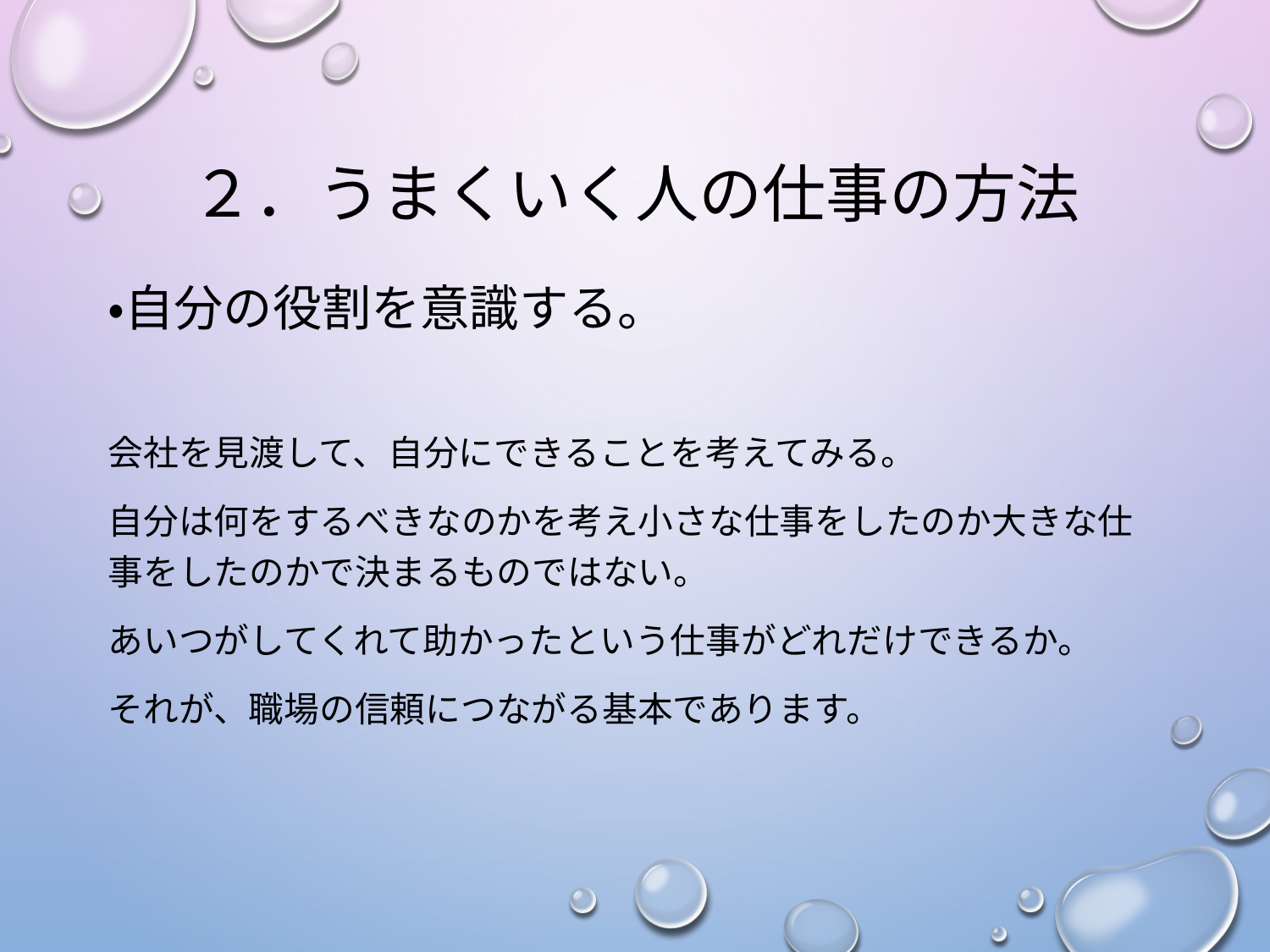

# ２．うまくいく人の仕事の方法
・自分の役割を意識する。

会社を見渡して、自分にできることを考えてみる。
自分は何をするべきなのかを考え小さな仕事をしたのか大きな仕事をしたのかで決まるものではない。
あいつがしてくれて助かったという仕事がどれだけできるか。
それが、職場の信頼につながる基本であります。